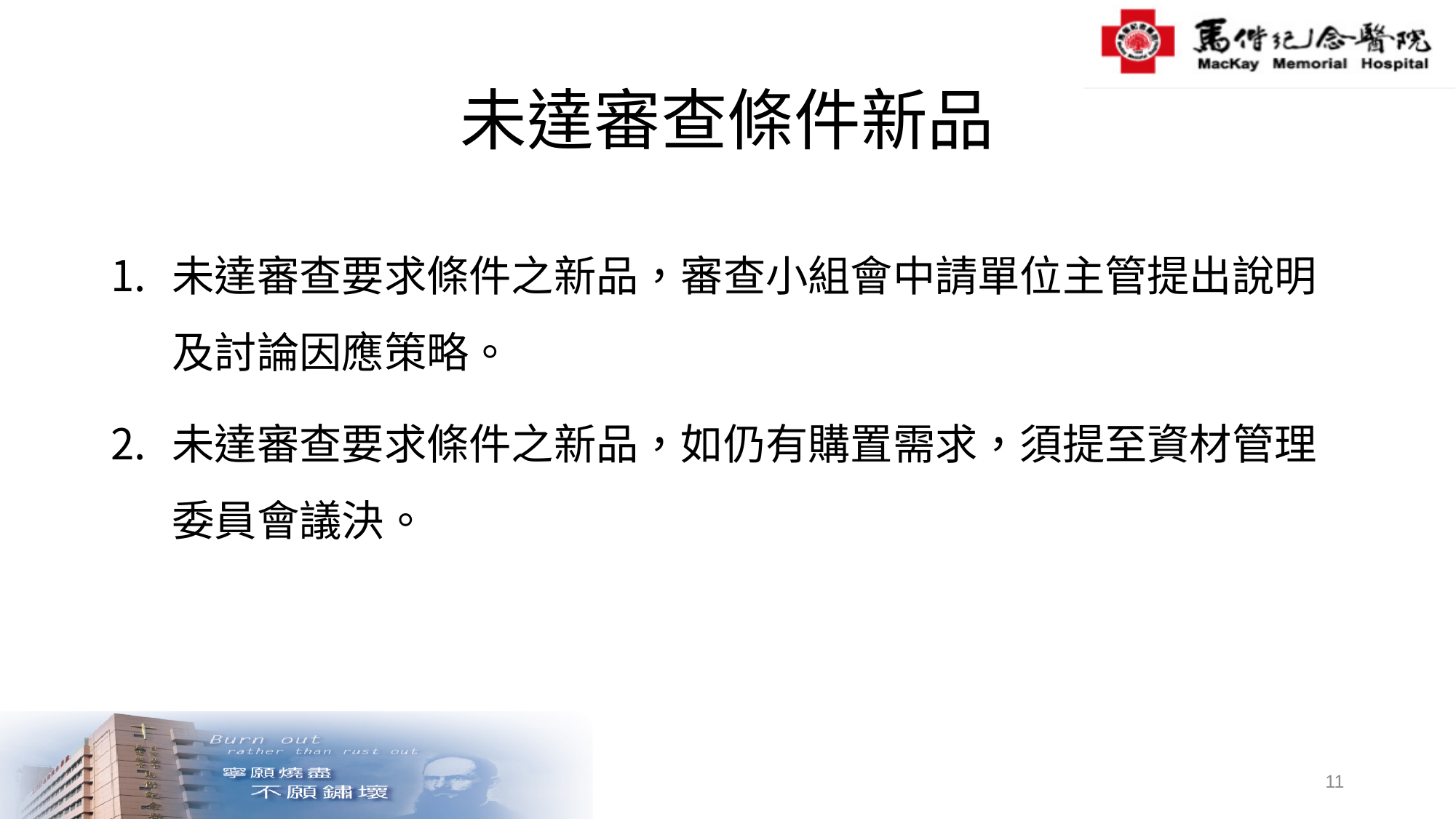

# 未達審查條件新品
未達審查要求條件之新品，審查小組會中請單位主管提出說明及討論因應策略。
未達審查要求條件之新品，如仍有購置需求，須提至資材管理委員會議決。

11